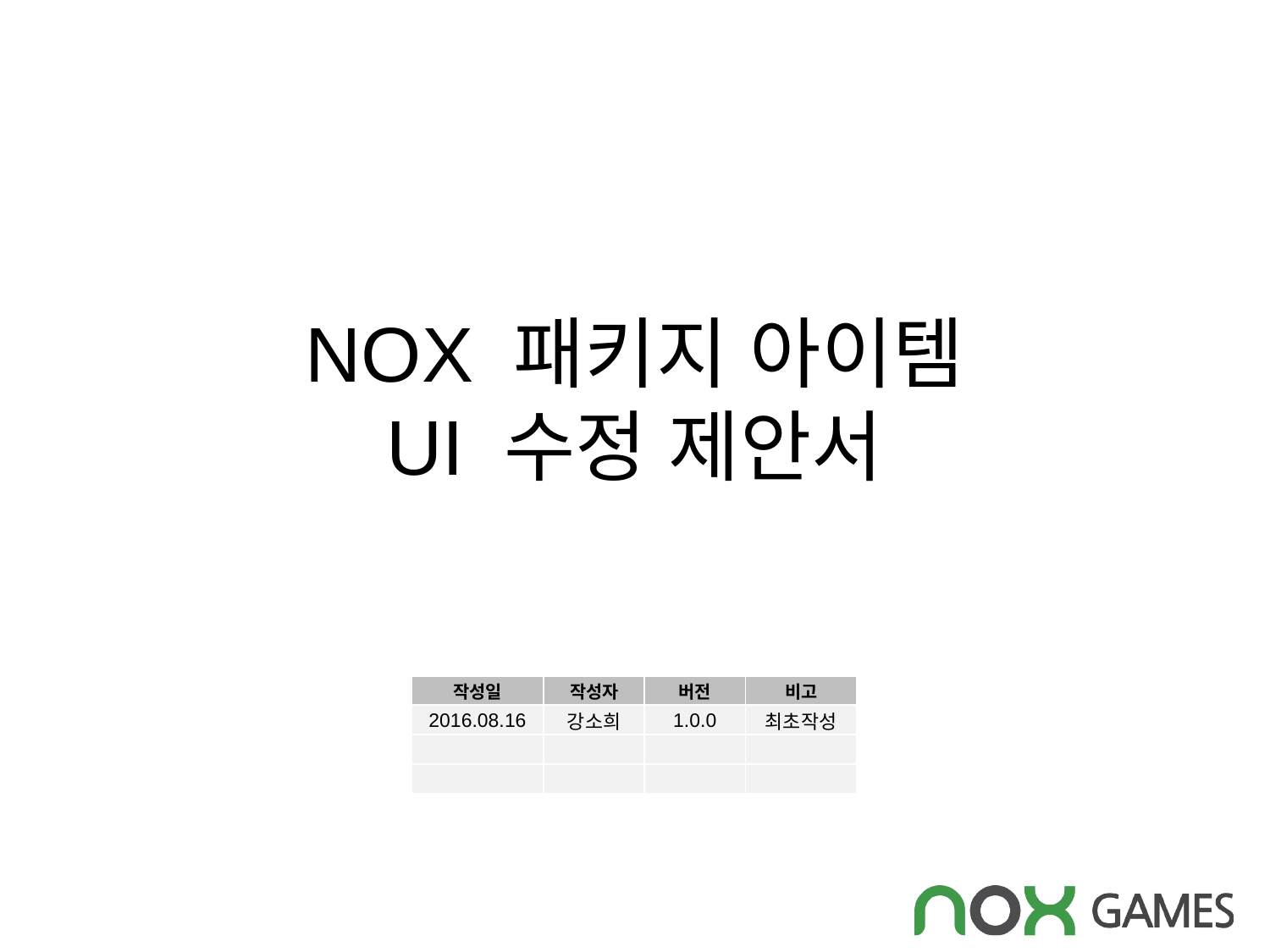

# NOX 패키지 아이템 UI 수정 제안서
| 작성일 | 작성자 | 버전 | 비고 |
| --- | --- | --- | --- |
| 2016.08.16 | 강소희 | 1.0.0 | 최초작성 |
|  |  |  |  |
|  |  |  |  |